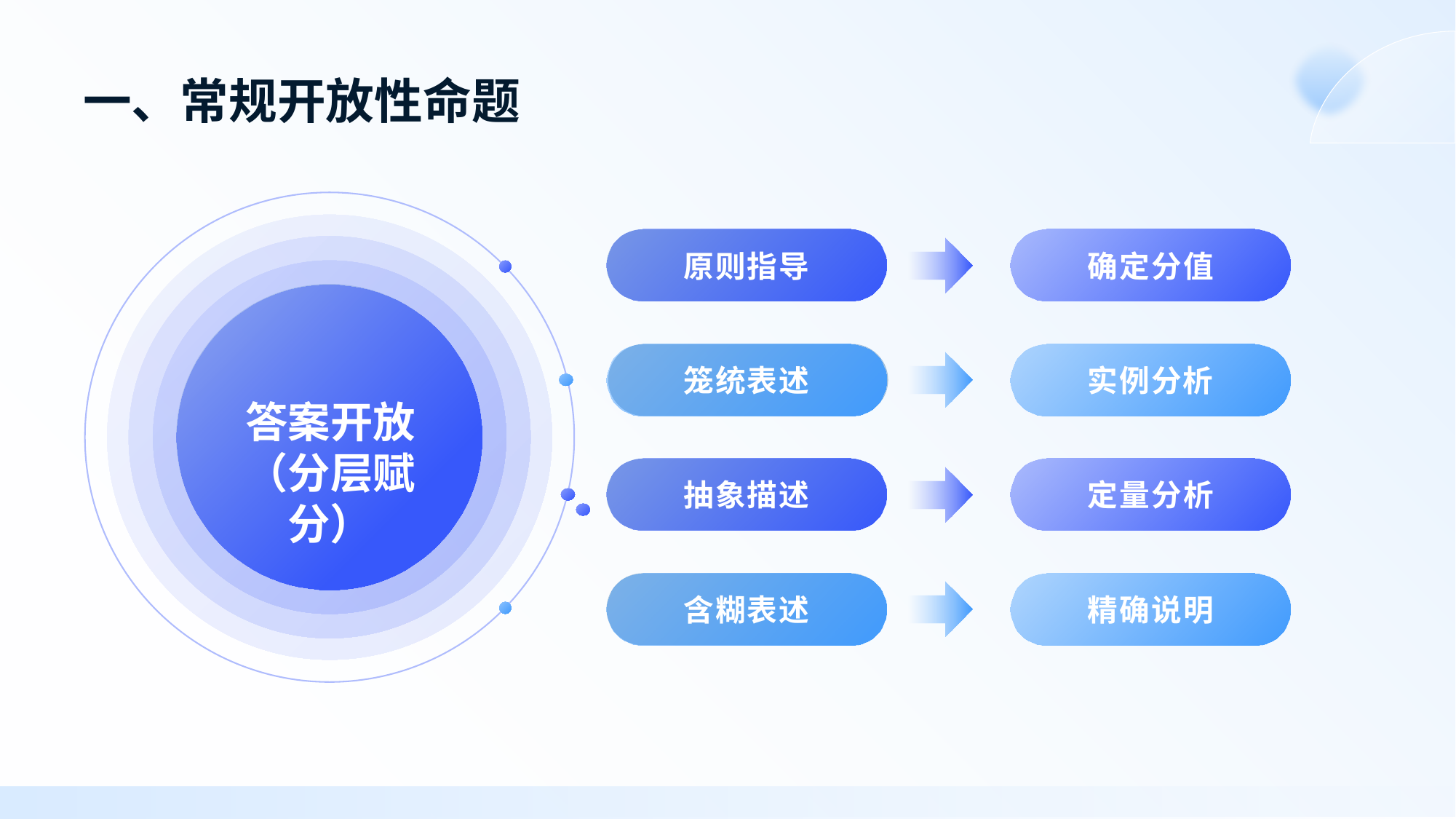

# 一、常规开放性命题

原则指导
确定分值

笼统表述

实例分析

答案开放
（分层赋分）

抽象描述
定量分析

含糊表述
精确说明